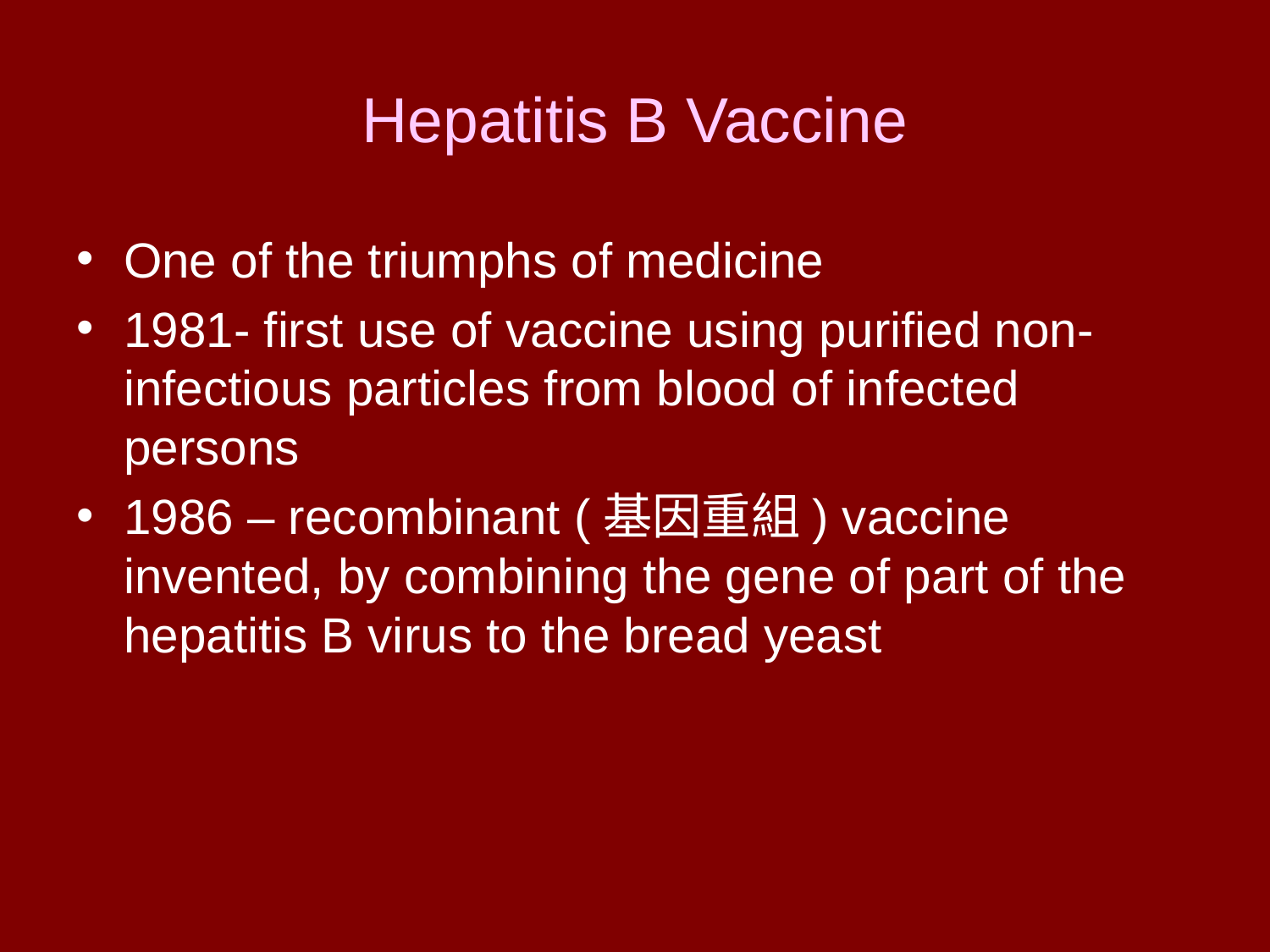

# Hepatitis B Vaccine
One of the triumphs of medicine
1981- first use of vaccine using purified non-infectious particles from blood of infected persons
1986 – recombinant (基因重組) vaccine invented, by combining the gene of part of the hepatitis B virus to the bread yeast